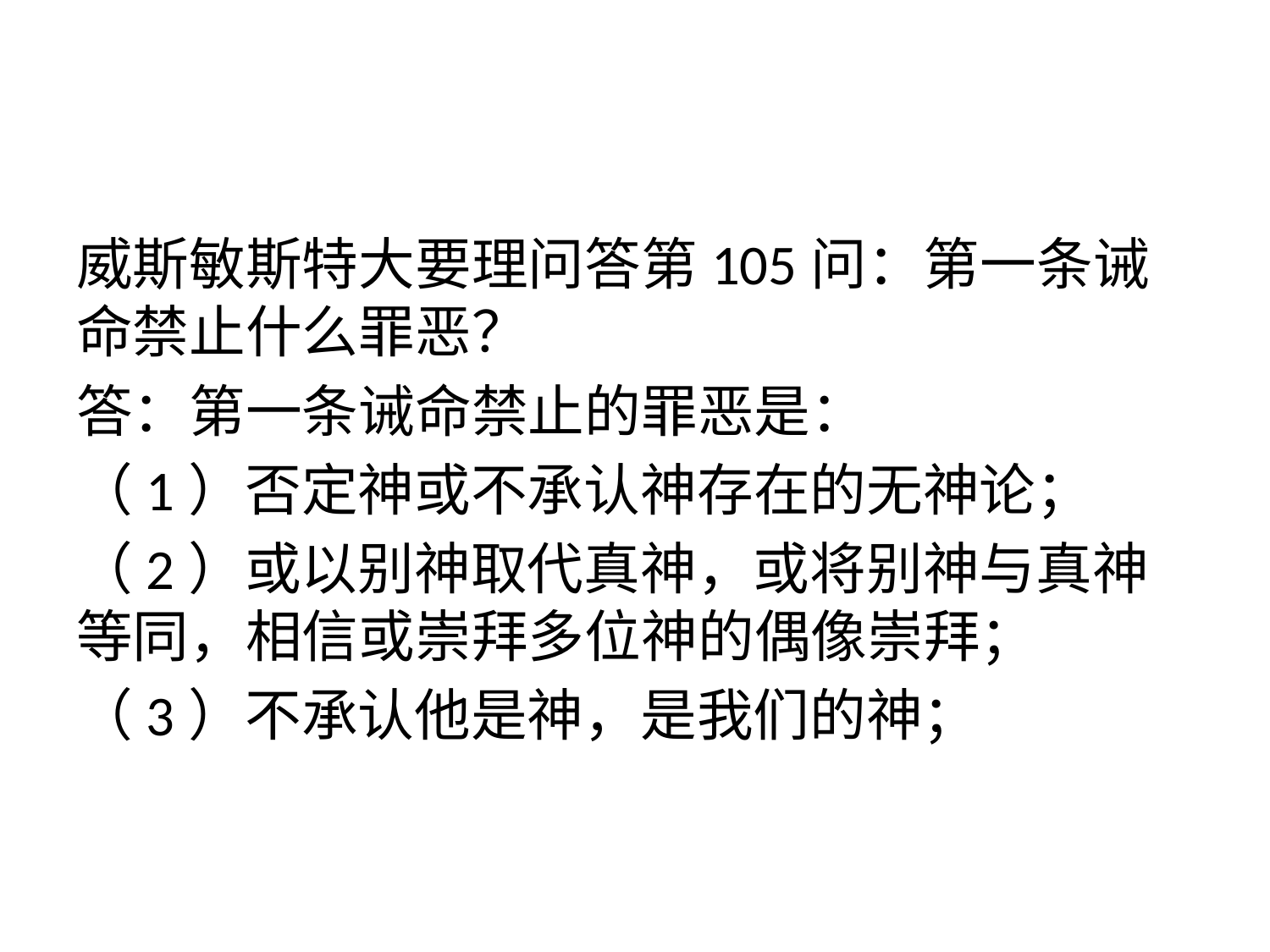

#
威斯敏斯特大要理问答第105问：第一条诫命禁止什么罪恶？
答：第一条诫命禁止的罪恶是：
（1）否定神或不承认神存在的无神论；
（2）或以别神取代真神，或将别神与真神等同，相信或崇拜多位神的偶像崇拜；
（3）不承认他是神，是我们的神；